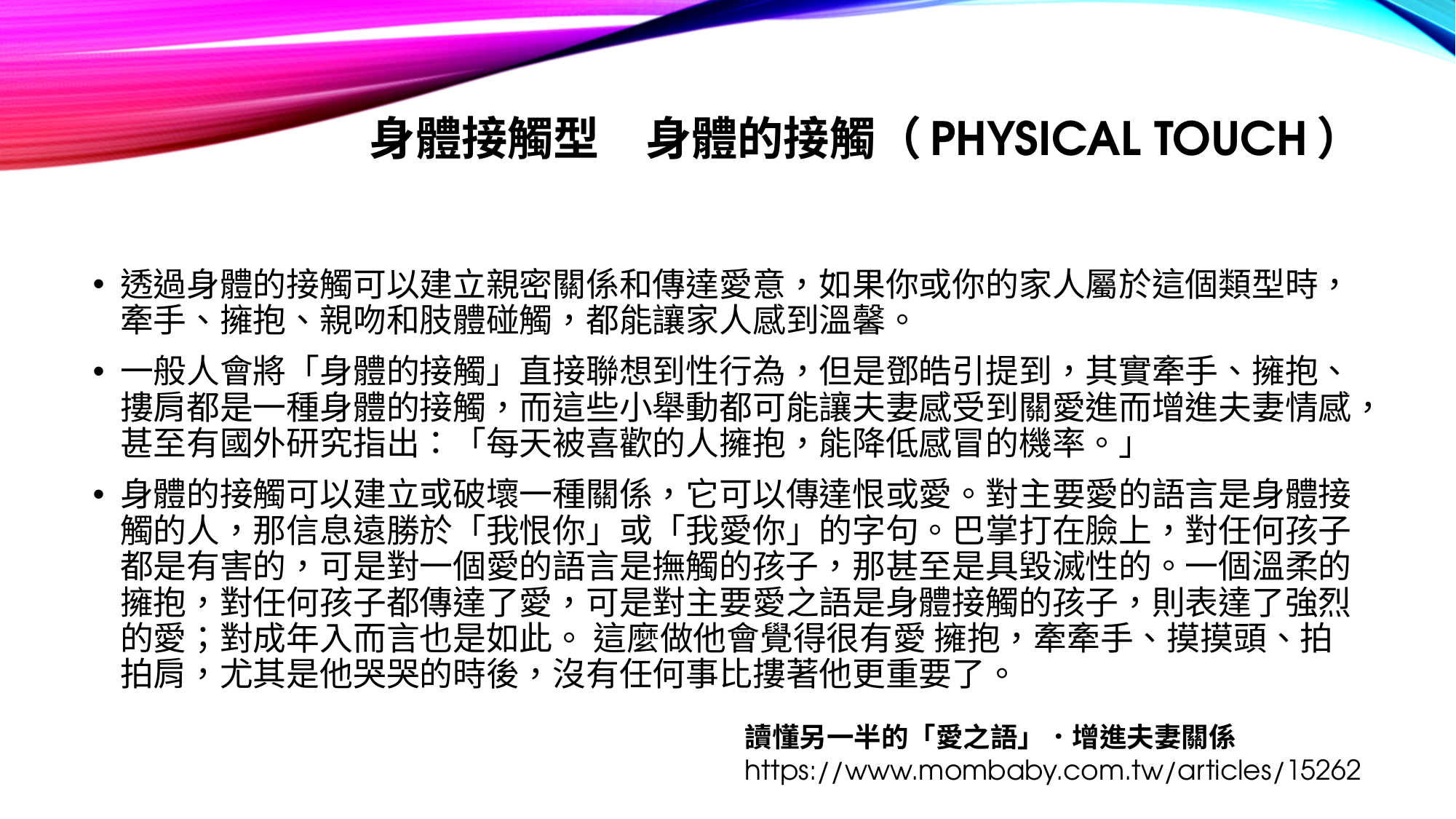

# 身體接觸型　身體的接觸（Physical Touch）
透過身體的接觸可以建立親密關係和傳達愛意，如果你或你的家人屬於這個類型時，牽手、擁抱、親吻和肢體碰觸，都能讓家人感到溫馨。
一般人會將「身體的接觸」直接聯想到性行為，但是鄧皓引提到，其實牽手、擁抱、摟肩都是一種身體的接觸，而這些小舉動都可能讓夫妻感受到關愛進而增進夫妻情感，甚至有國外研究指出：「每天被喜歡的人擁抱，能降低感冒的機率。」
身體的接觸可以建立或破壞一種關係，它可以傳達恨或愛。對主要愛的語言是身體接觸的人，那信息遠勝於「我恨你」或「我愛你」的字句。巴掌打在臉上，對任何孩子都是有害的，可是對一個愛的語言是撫觸的孩子，那甚至是具毀滅性的。一個溫柔的擁抱，對任何孩子都傳達了愛，可是對主要愛之語是身體接觸的孩子，則表達了強烈的愛；對成年入而言也是如此。 這麼做他會覺得很有愛 擁抱，牽牽手、摸摸頭、拍拍肩，尤其是他哭哭的時後，沒有任何事比摟著他更重要了。
讀懂另一半的「愛之語」．增進夫妻關係
https://www.mombaby.com.tw/articles/15262